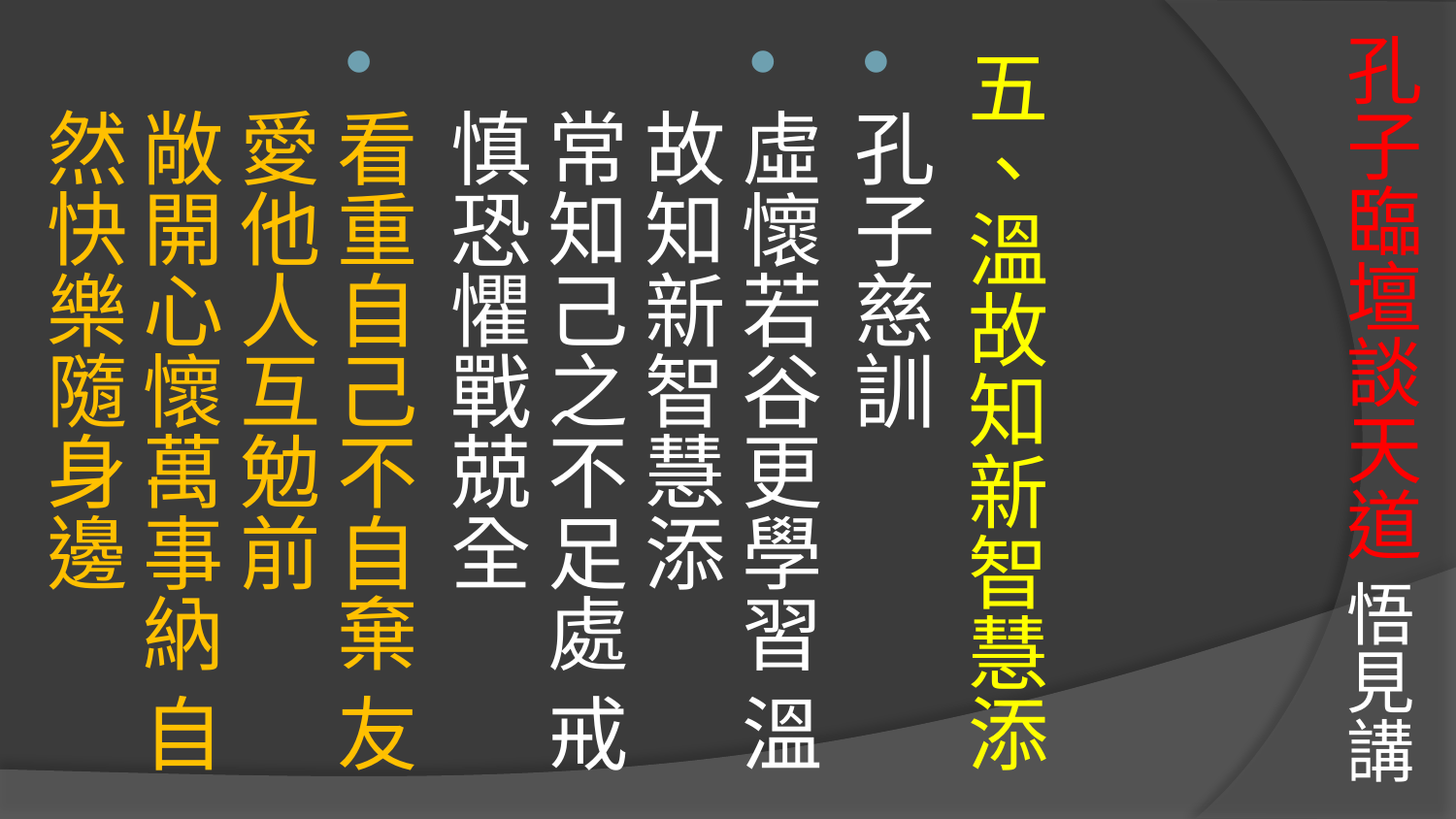

# 孔子臨壇談天道 悟見講
五、溫故知新智慧添
孔子慈訓
虛懷若谷更學習 溫故知新智慧添
常知己之不足處 戒慎恐懼戰兢全
看重自己不自棄 友愛他人互勉前
敞開心懷萬事納 自然快樂隨身邊